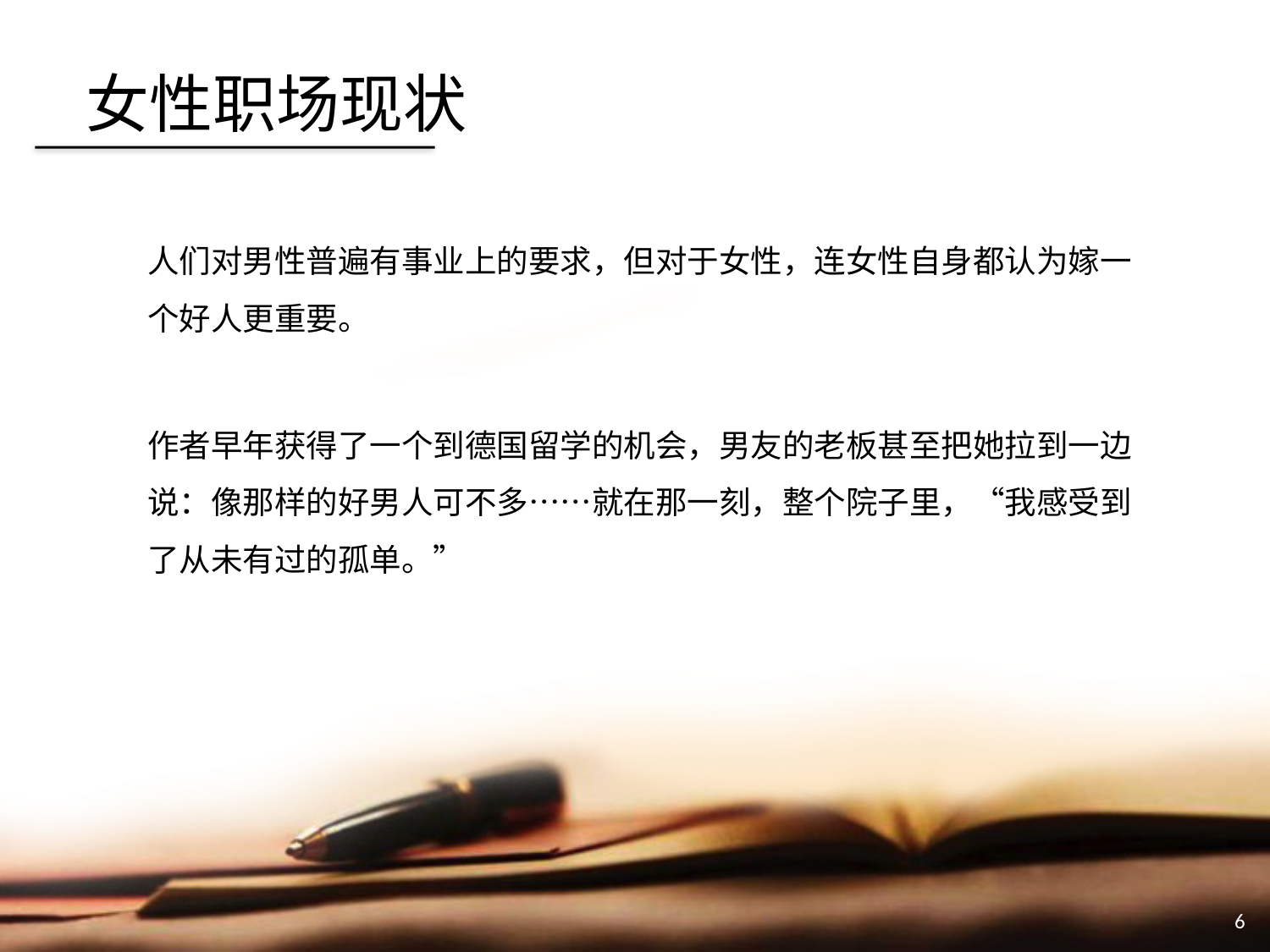

# 女性职场现状

人们对男性普遍有事业上的要求，但对于女性，连女性自身都认为嫁一个好人更重要。

作者早年获得了一个到德国留学的机会，男友的老板甚至把她拉到一边说：像那样的好男人可不多……就在那一刻，整个院子里，“我感受到了从未有过的孤单。”